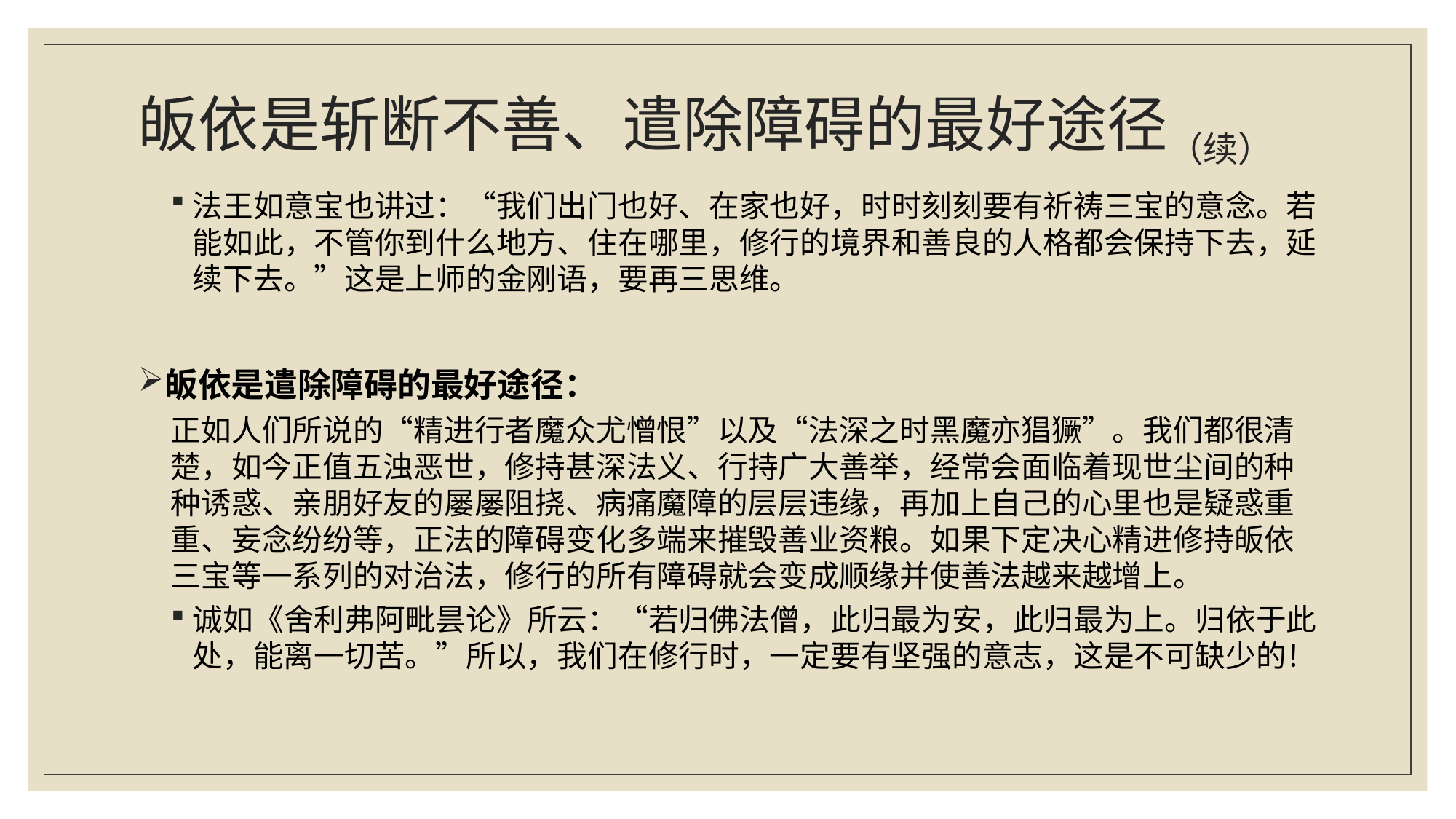

# 皈依是斩断不善、遣除障碍的最好途径（续）
法王如意宝也讲过：“我们出门也好、在家也好，时时刻刻要有祈祷三宝的意念。若能如此，不管你到什么地方、住在哪里，修行的境界和善良的人格都会保持下去，延续下去。”这是上师的金刚语，要再三思维。

皈依是遣除障碍的最好途径：
正如人们所说的“精进行者魔众尤憎恨”以及“法深之时黑魔亦猖獗”。我们都很清楚，如今正值五浊恶世，修持甚深法义、行持广大善举，经常会面临着现世尘间的种种诱惑、亲朋好友的屡屡阻挠、病痛魔障的层层违缘，再加上自己的心里也是疑惑重重、妄念纷纷等，正法的障碍变化多端来摧毁善业资粮。如果下定决心精进修持皈依三宝等一系列的对治法，修行的所有障碍就会变成顺缘并使善法越来越增上。
诚如《舍利弗阿毗昙论》所云：“若归佛法僧，此归最为安，此归最为上。归依于此处，能离一切苦。”所以，我们在修行时，一定要有坚强的意志，这是不可缺少的！